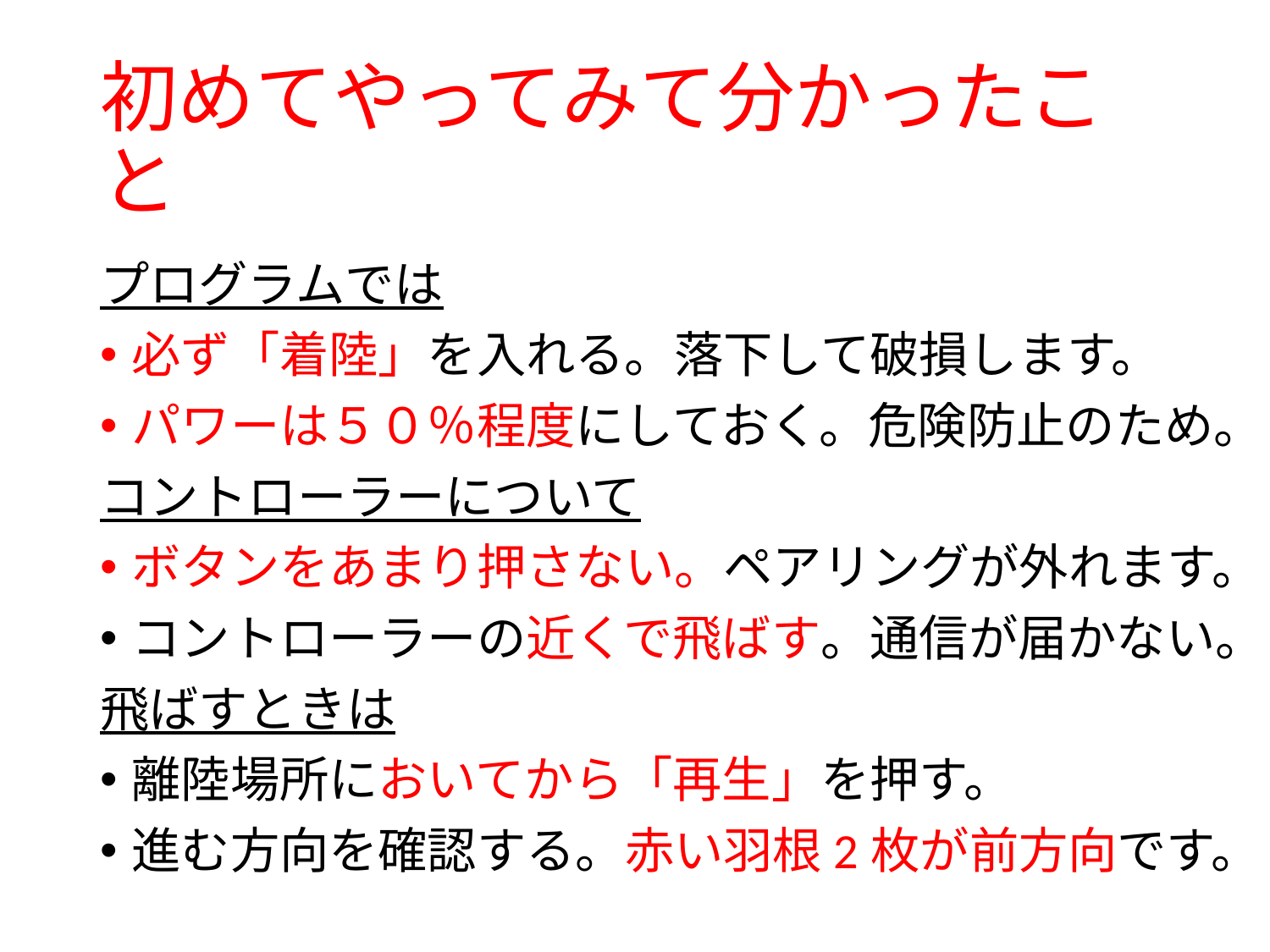

# 初めてやってみて分かったこと
プログラムでは
必ず「着陸」を入れる。落下して破損します。
パワーは５０％程度にしておく。危険防止のため。
コントローラーについて
ボタンをあまり押さない。ペアリングが外れます。
コントローラーの近くで飛ばす。通信が届かない。
飛ばすときは
離陸場所においてから「再生」を押す。
進む方向を確認する。赤い羽根2枚が前方向です。